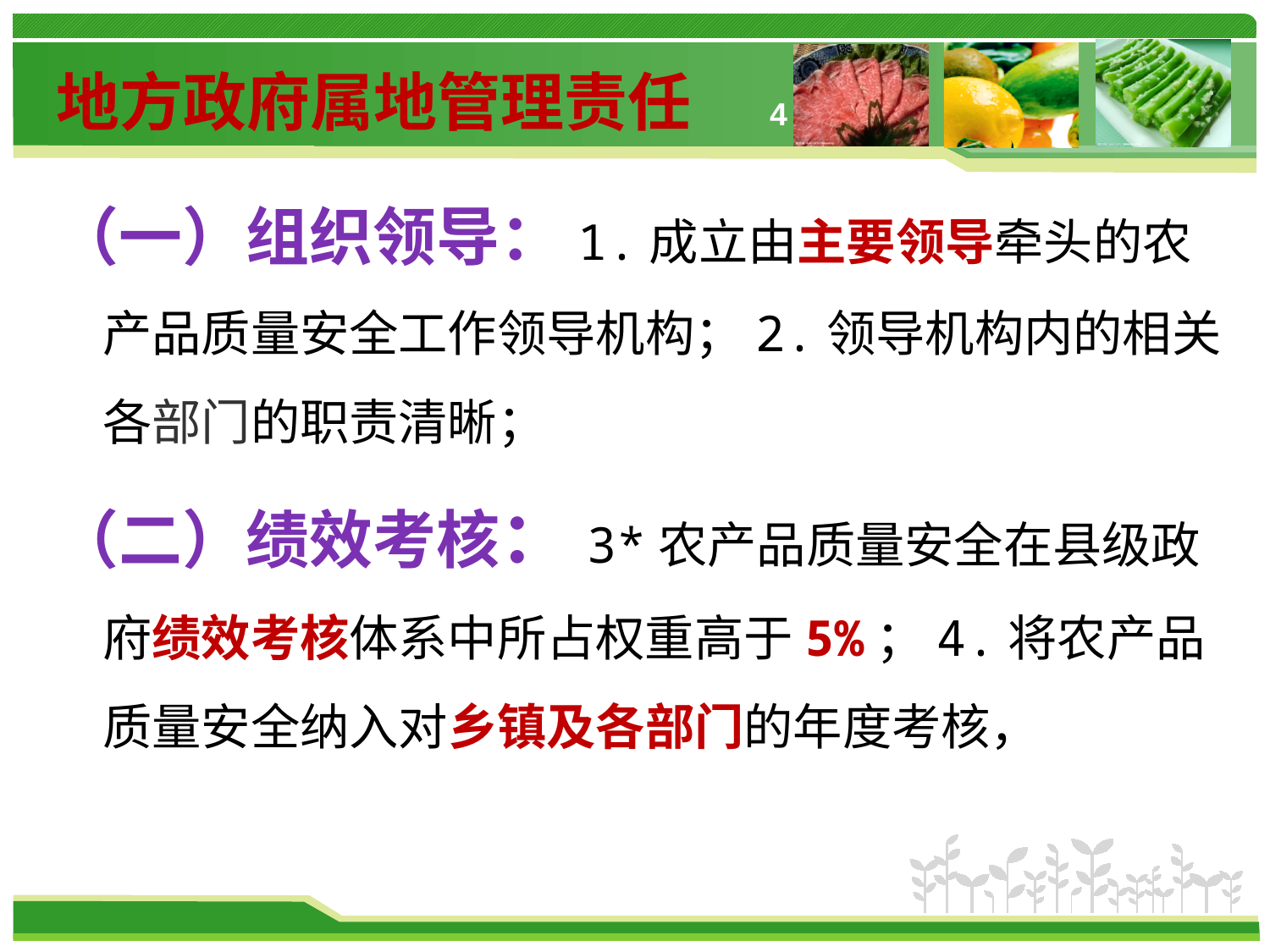

# 地方政府属地管理责任   4
（一）组织领导：1.成立由主要领导牵头的农产品质量安全工作领导机构；2.领导机构内的相关各部门的职责清晰；
（二）绩效考核：3*农产品质量安全在县级政府绩效考核体系中所占权重高于5%；4.将农产品质量安全纳入对乡镇及各部门的年度考核，